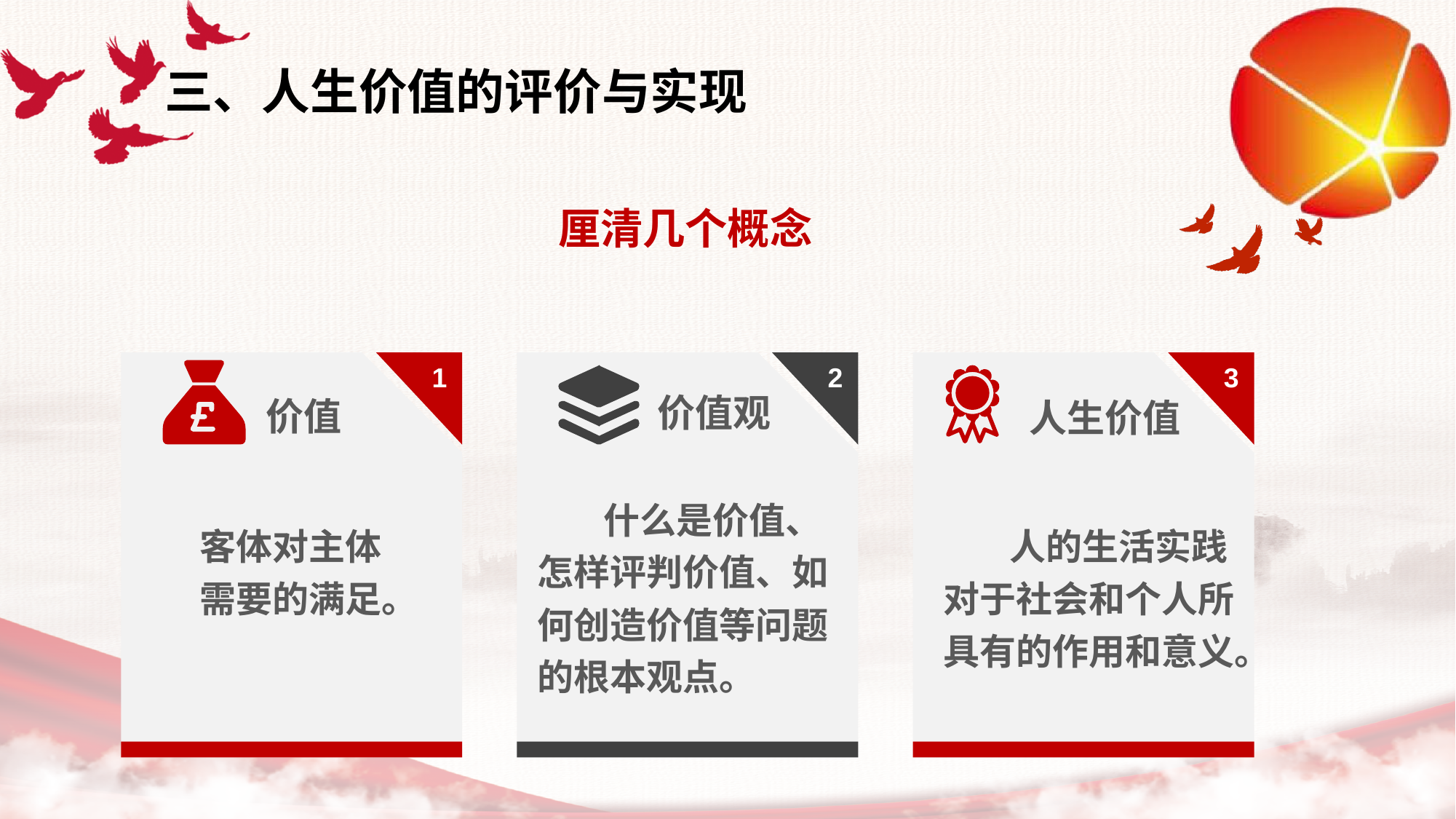

三、人生价值的评价与实现
厘清几个概念

1

2

3

价值观
价值
人生价值
       什么是价值、怎样评判价值、如何创造价值等问题的根本观点。
       人的生活实践对于社会和个人所具有的作用和意义。
客体对主体需要的满足。